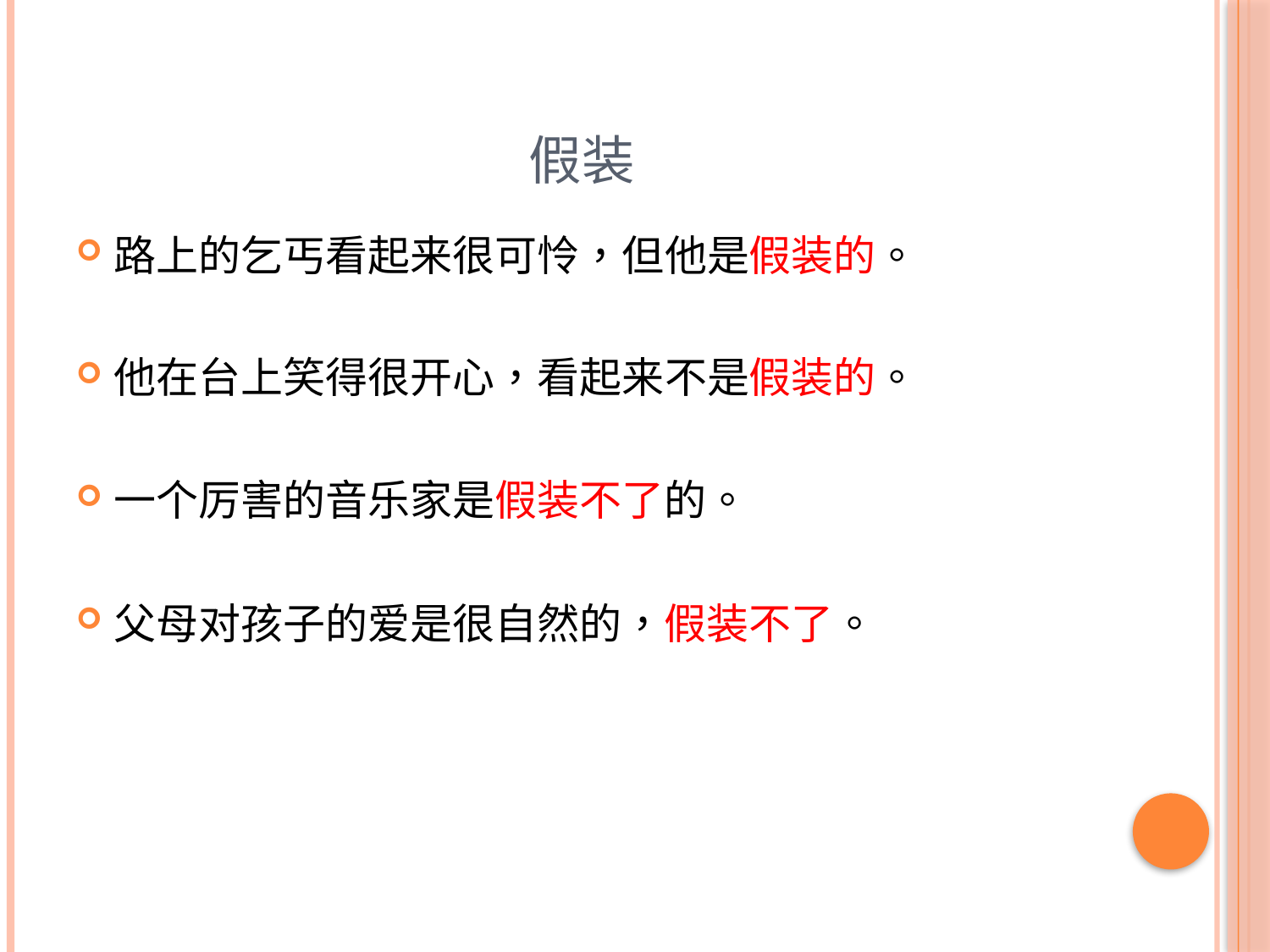

# 假装
路上的乞丐看起来很可怜，但他是假装的。

他在台上笑得很开心，看起来不是假装的。

一个厉害的音乐家是假装不了的。

父母对孩子的爱是很自然的，假装不了。